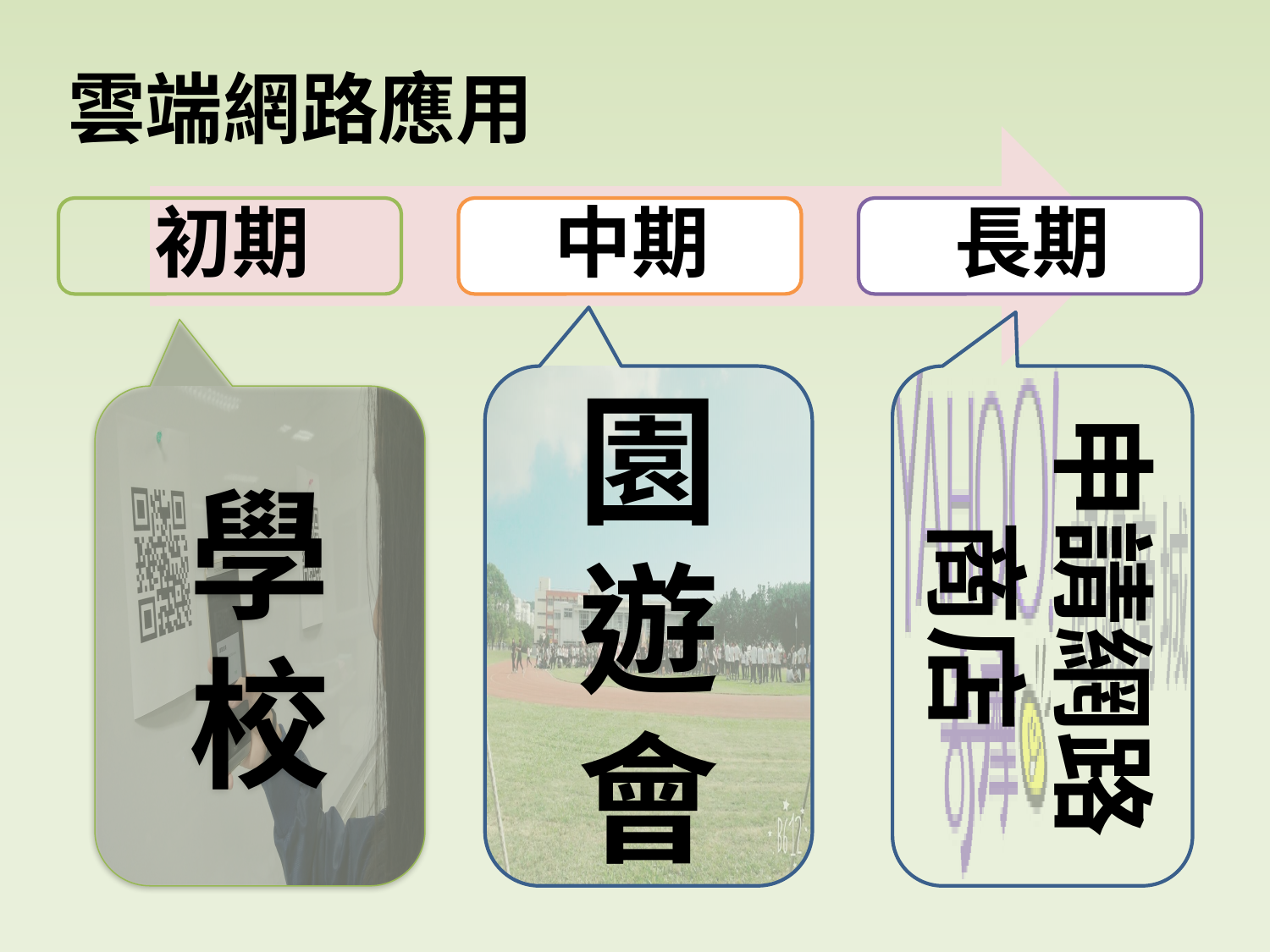

# 雲端網路應用
初期
中期
長期
園遊會
申請網路商店
學校